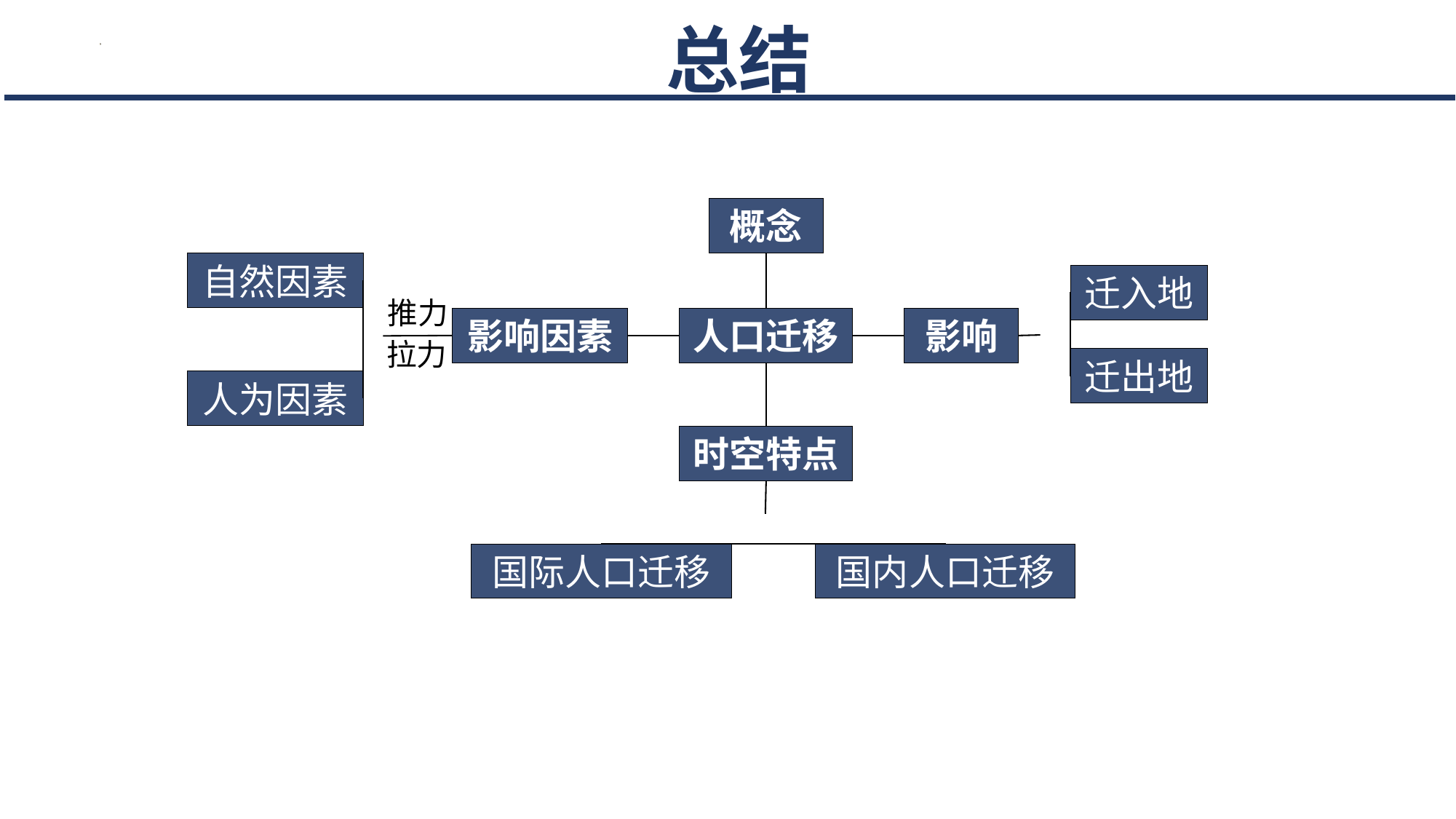

总结
概念
自然因素
迁入地
推力
影响因素
人口迁移
时空特点
影响
拉力
迁出地
人为因素
国际人口迁移
国内人口迁移